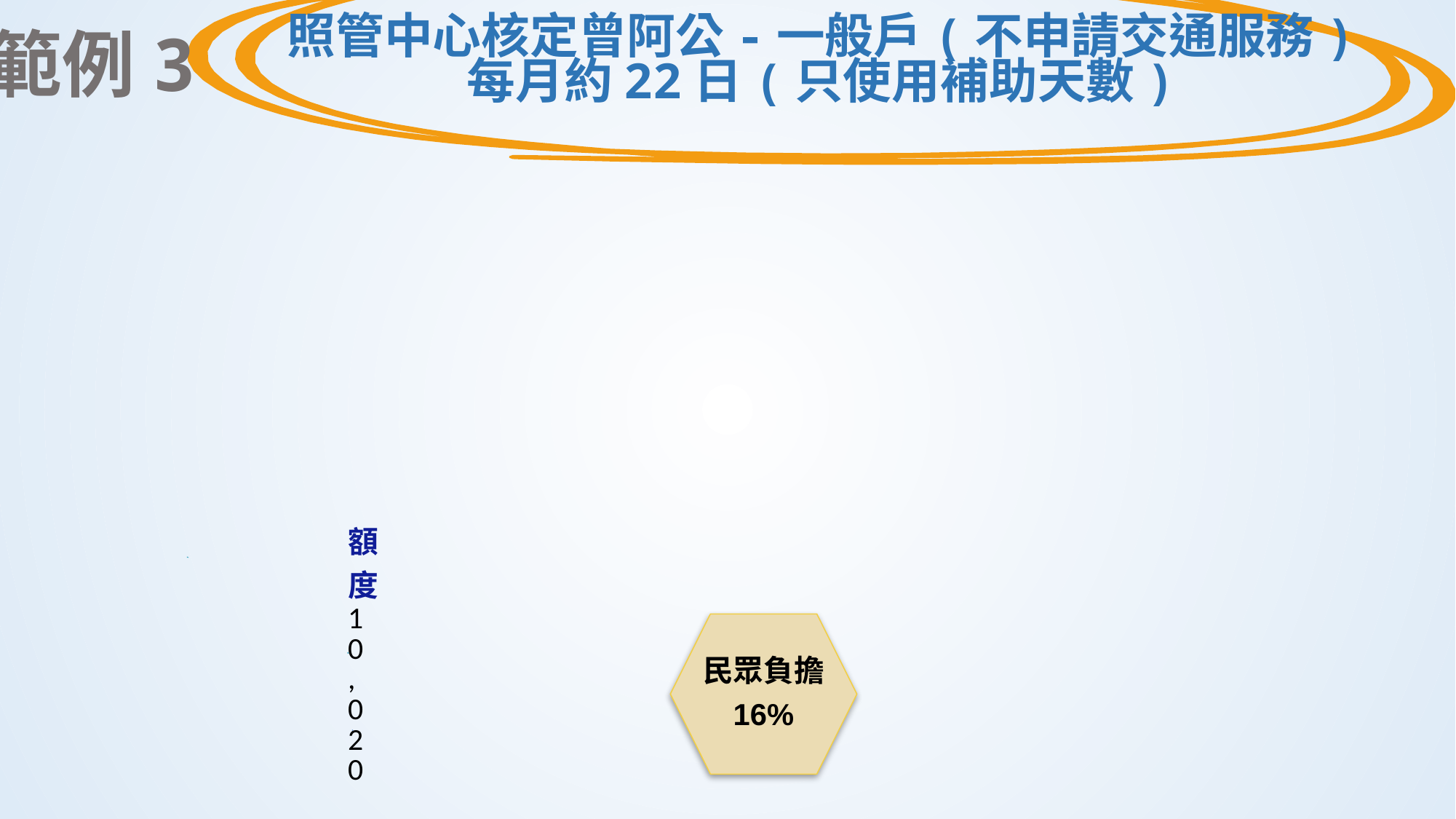

照管中心核定曾阿公-一般戶(不申請交通服務)
每月約22日(只使用補助天數)

範例3
額度10,020

民眾負擔
16%